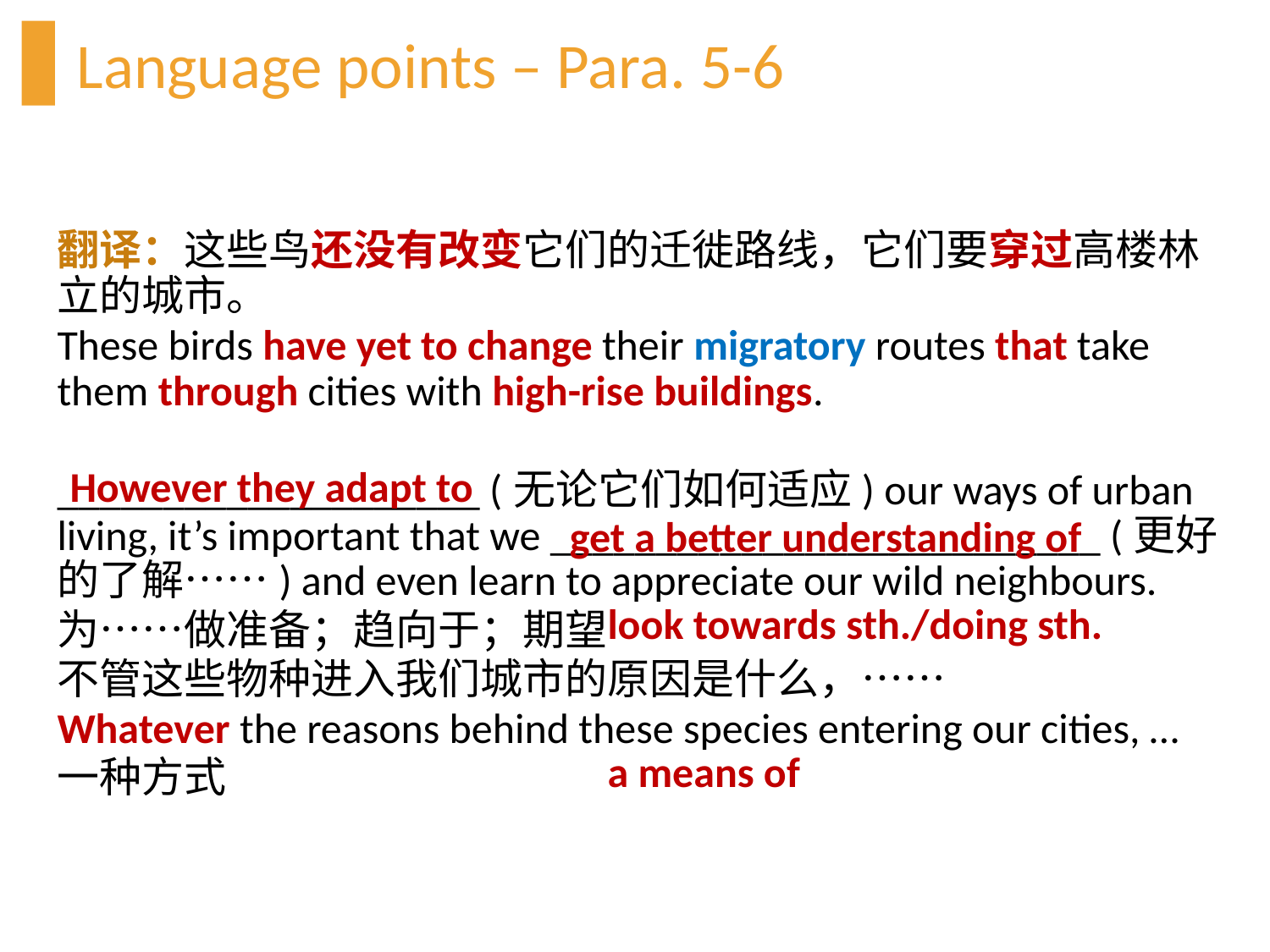

# Language points – Para. 5-6
翻译：这些鸟还没有改变它们的迁徙路线，它们要穿过高楼林立的城市。
These birds have yet to change their migratory routes that take them through cities with high-rise buildings.

____________________ (无论它们如何适应) our ways of urban living, it’s important that we __________________________ (更好的了解……) and even learn to appreciate our wild neighbours.
为……做准备；趋向于；期望
不管这些物种进入我们城市的原因是什么，……
Whatever the reasons behind these species entering our cities, …
一种方式

However they adapt to
get a better understanding of
look towards sth./doing sth.

a means of